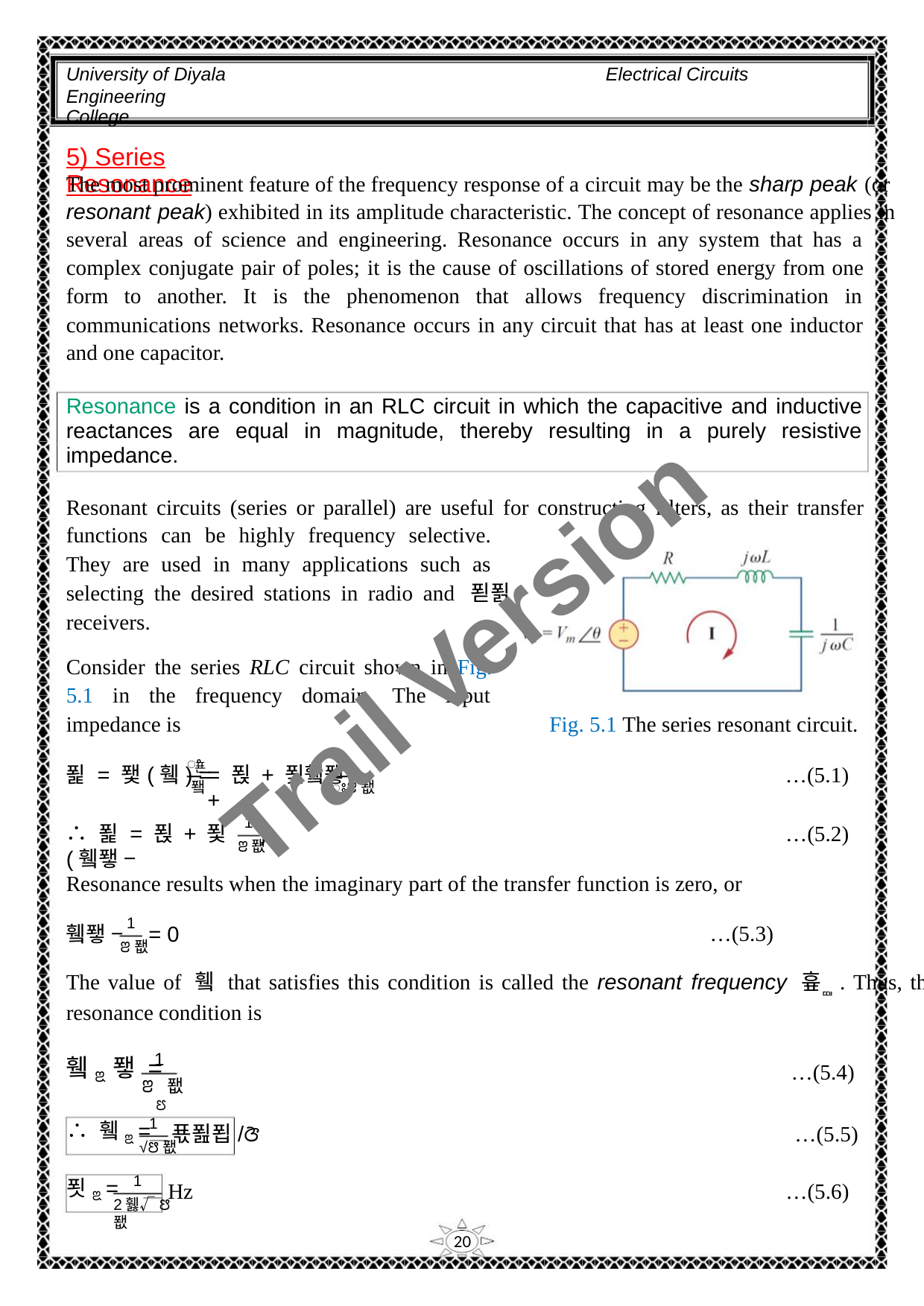

University of Diyala
Engineering College
Electrical Circuits
5) Series Resonance
The most prominent feature of the frequency response of a circuit may be the sharp peak (or
resonant peak) exhibited in its amplitude characteristic. The concept of resonance applies in
several areas of science and engineering. Resonance occurs in any system that has a
complex conjugate pair of poles; it is the cause of oscillations of stored energy from one
form to another. It is the phenomenon that allows frequency discrimination in
communications networks. Resonance occurs in any circuit that has at least one inductor
and one capacitor.
Resonance is a condition in an RLC circuit in which the capacitive and inductive
reactances are equal in magnitude, thereby resulting in a purely resistive
impedance.
Resonant circuits (series or parallel) are useful for constructing filters, as their transfer
functions can be highly frequency selective.
They are used in many applications such as
selecting the desired stations in radio and 푇푉
receivers.
Trail Version
Trail Version
Trail Version
Trail Version
Trail Version
Trail Version
Trail Version
Trail Version
Trail Version
Trail Version
Trail Version
Trail Version
Trail Version
Consider the series RLC circuit shown in Fig.
5.1 in the frequency domain. The input
impedance is
Fig. 5.1 The series resonant circuit.
ꢀ
1
푠
푍 = 퐻(휔) =
= 푅 + 푗휔퐿 +
…(5.1)
퐼
ꢁꢂ퐶
1
∴ 푍 = 푅 + 푗(휔퐿 −
)
…(5.2)
ꢂ퐶
Resonance results when the imaginary part of the transfer function is zero, or
1
휔퐿 −
= 0
…(5.3)
ꢂ퐶
The value of 휔 that satisfies this condition is called the resonant frequency 흎ퟎ. Thus, the
resonance condition is
1
휔ꢃ퐿 =
…(5.4)
ꢂ 퐶
ꢄ
1
∴ 휔ꢃ =
푟푎푑/ꢆ
…(5.5)
…(5.6)
√ꢅ퐶
1
푓ꢃ =
Hz
2휋√ꢅ퐶
20